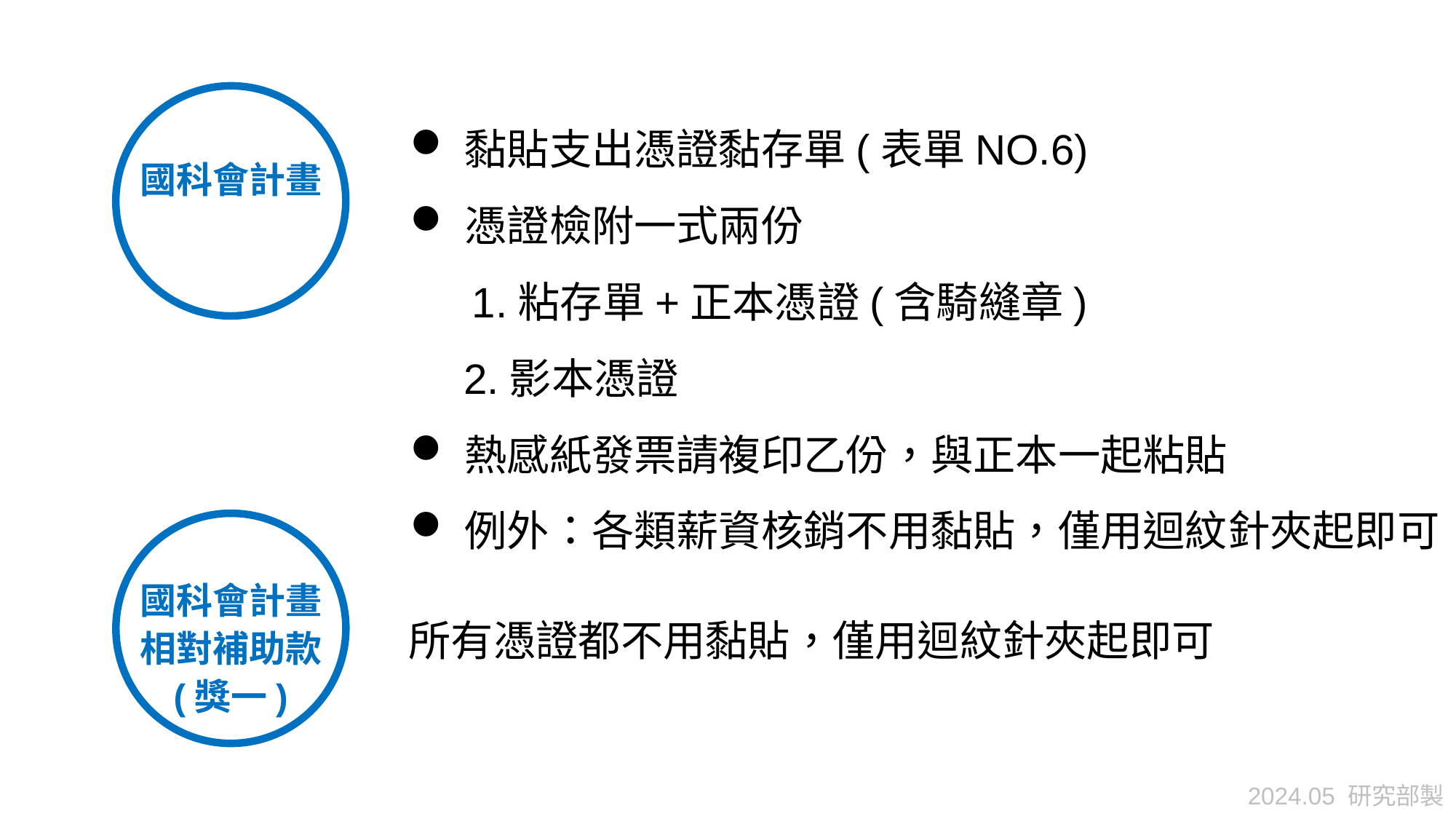

國科會計畫
黏貼支出憑證黏存單(表單NO.6)
憑證檢附一式兩份
　 1.粘存單+正本憑證(含騎縫章)
2.影本憑證
熱感紙發票請複印乙份，與正本一起粘貼
例外：各類薪資核銷不用黏貼，僅用迴紋針夾起即可

國科會計畫
相對補助款
(獎一)
所有憑證都不用黏貼，僅用迴紋針夾起即可
2024.05 研究部製